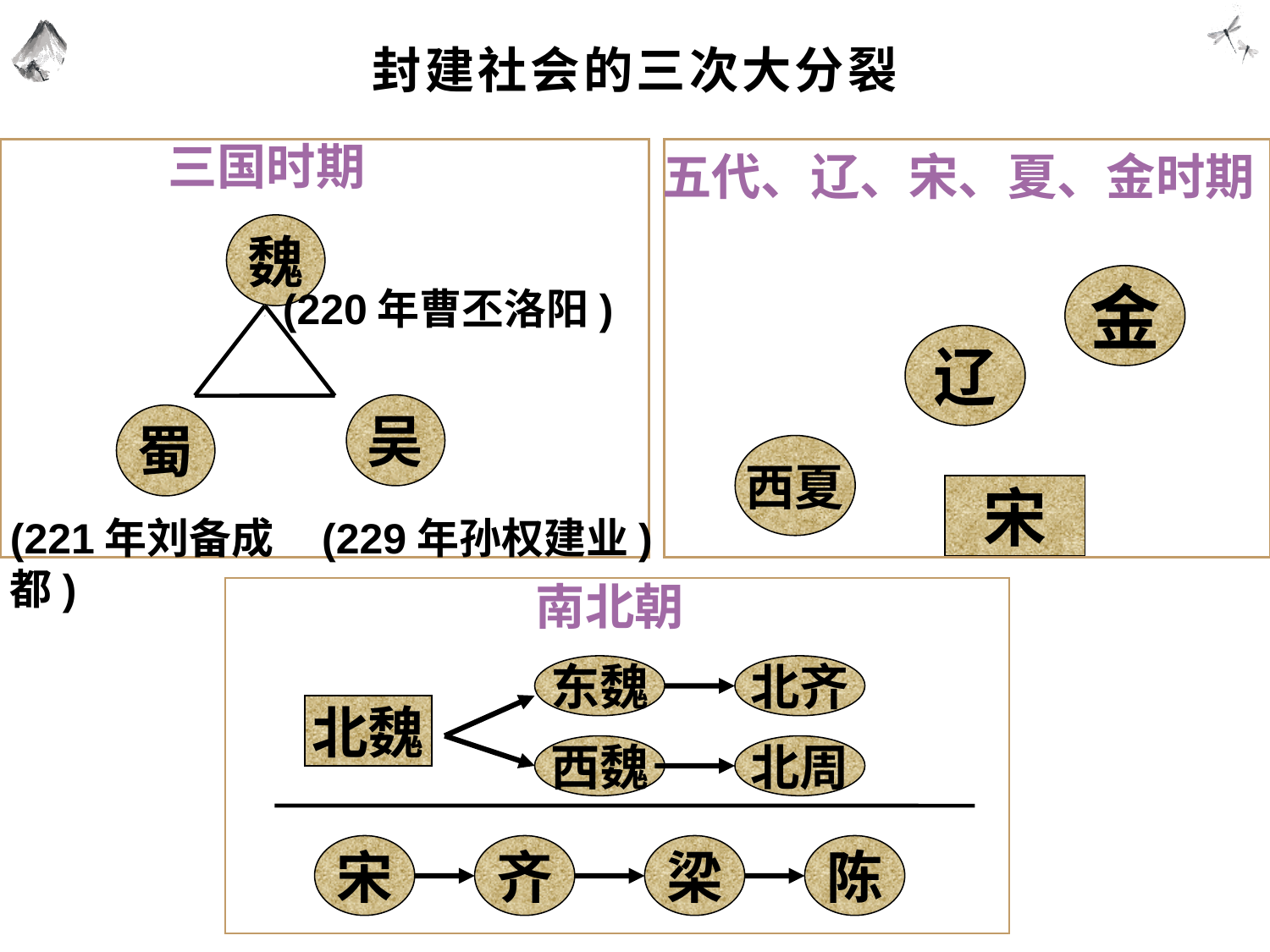

# 封建社会的三次大分裂
三国时期

五代、辽、宋、夏、金时期

魏
金
(220年曹丕洛阳)

辽
吴

蜀
西夏
宋
(221年刘备成都)
(229年孙权建业)
南北朝

东魏
北齐

北魏

西魏
北周

宋
齐
梁
陈